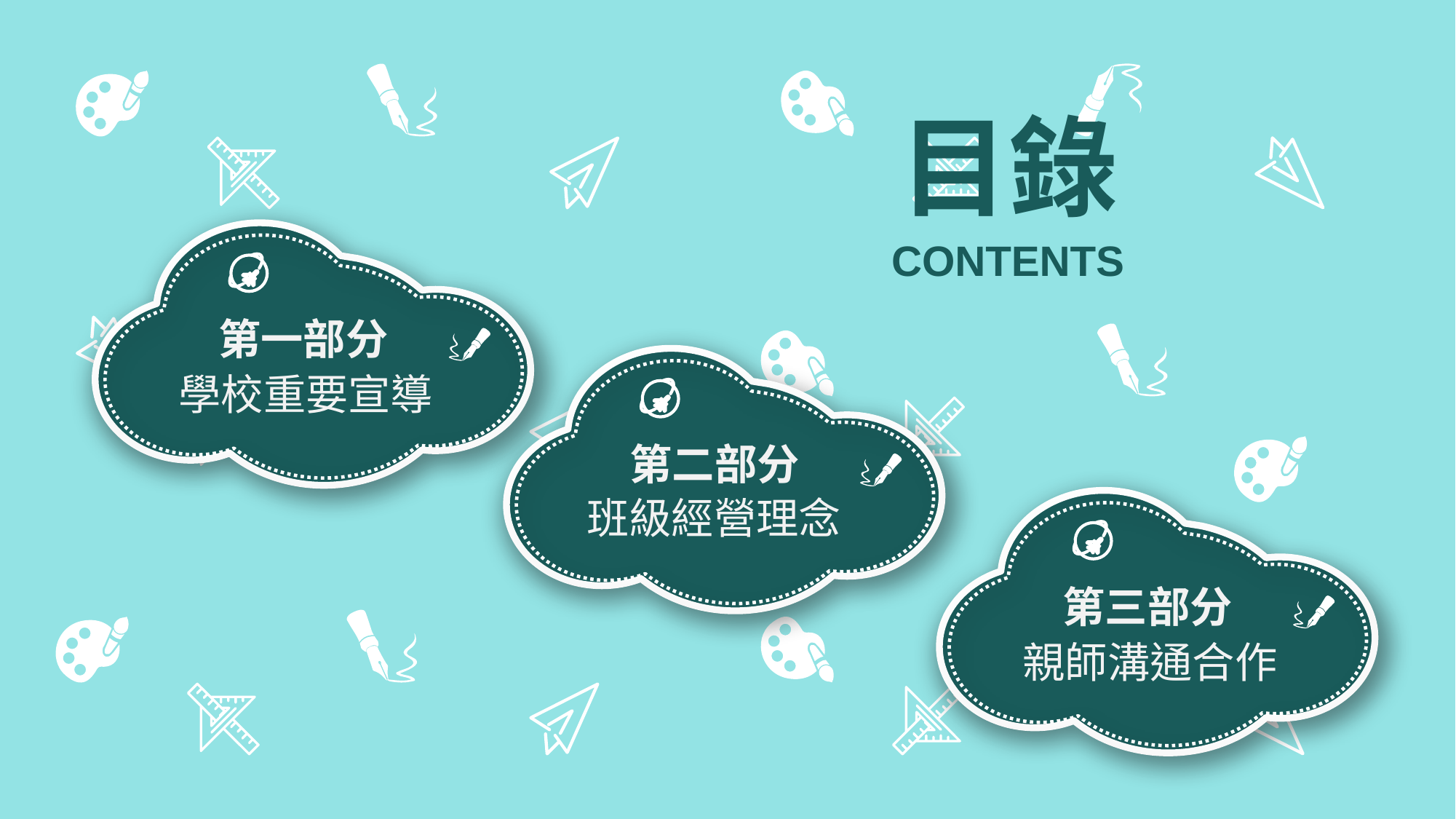

目錄

CONTENTS
第一部分

學校重要宣導
第二部分
班級經營理念

第三部分
親師溝通合作